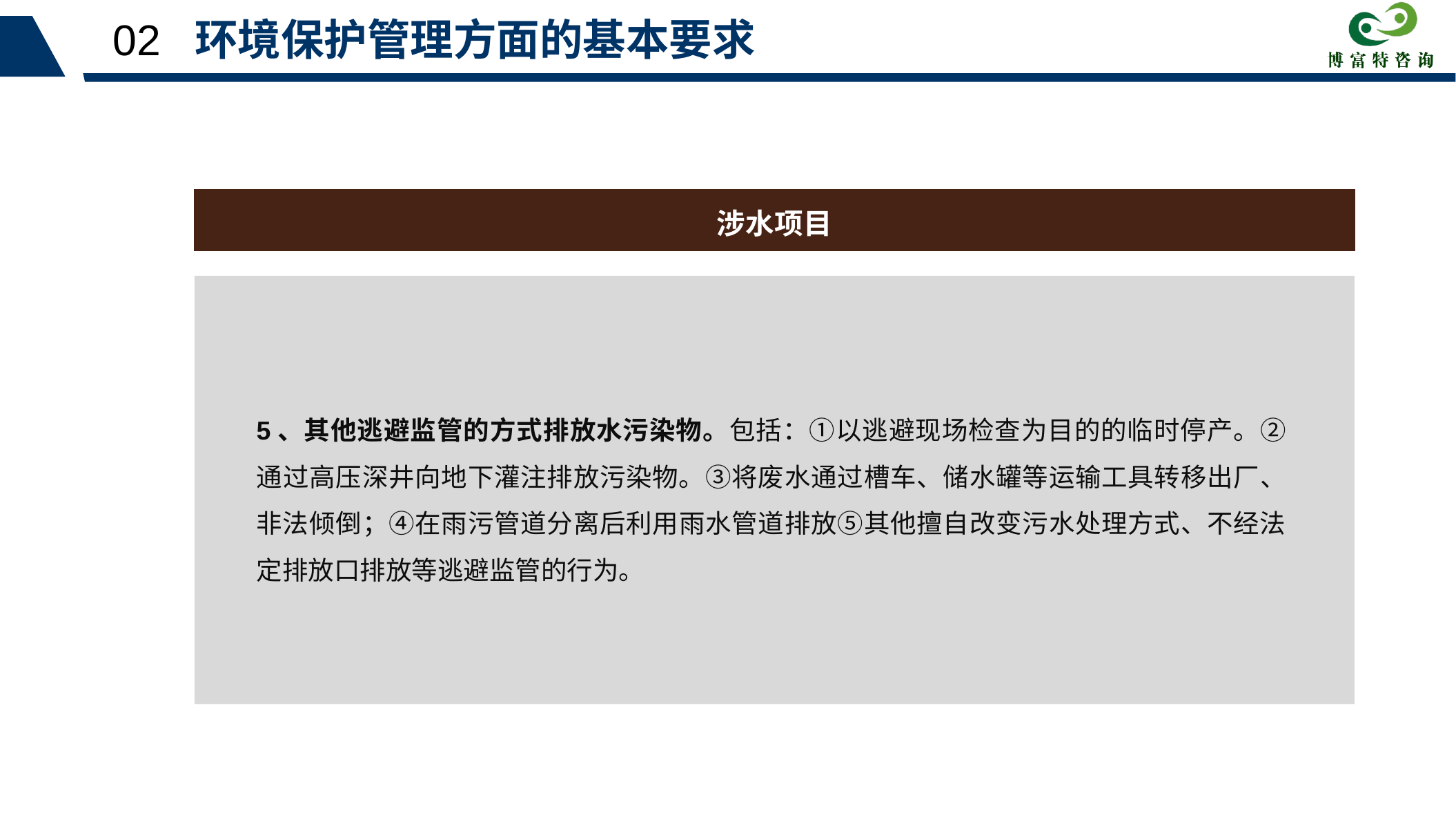

02  环境保护管理方面的基本要求

涉水项目

5、其他逃避监管的方式排放水污染物。包括：①以逃避现场检查为目的的临时停产。②通过高压深井向地下灌注排放污染物。③将废水通过槽车、储水罐等运输工具转移出厂、非法倾倒；④在雨污管道分离后利用雨水管道排放⑤其他擅自改变污水处理方式、不经法定排放口排放等逃避监管的行为。